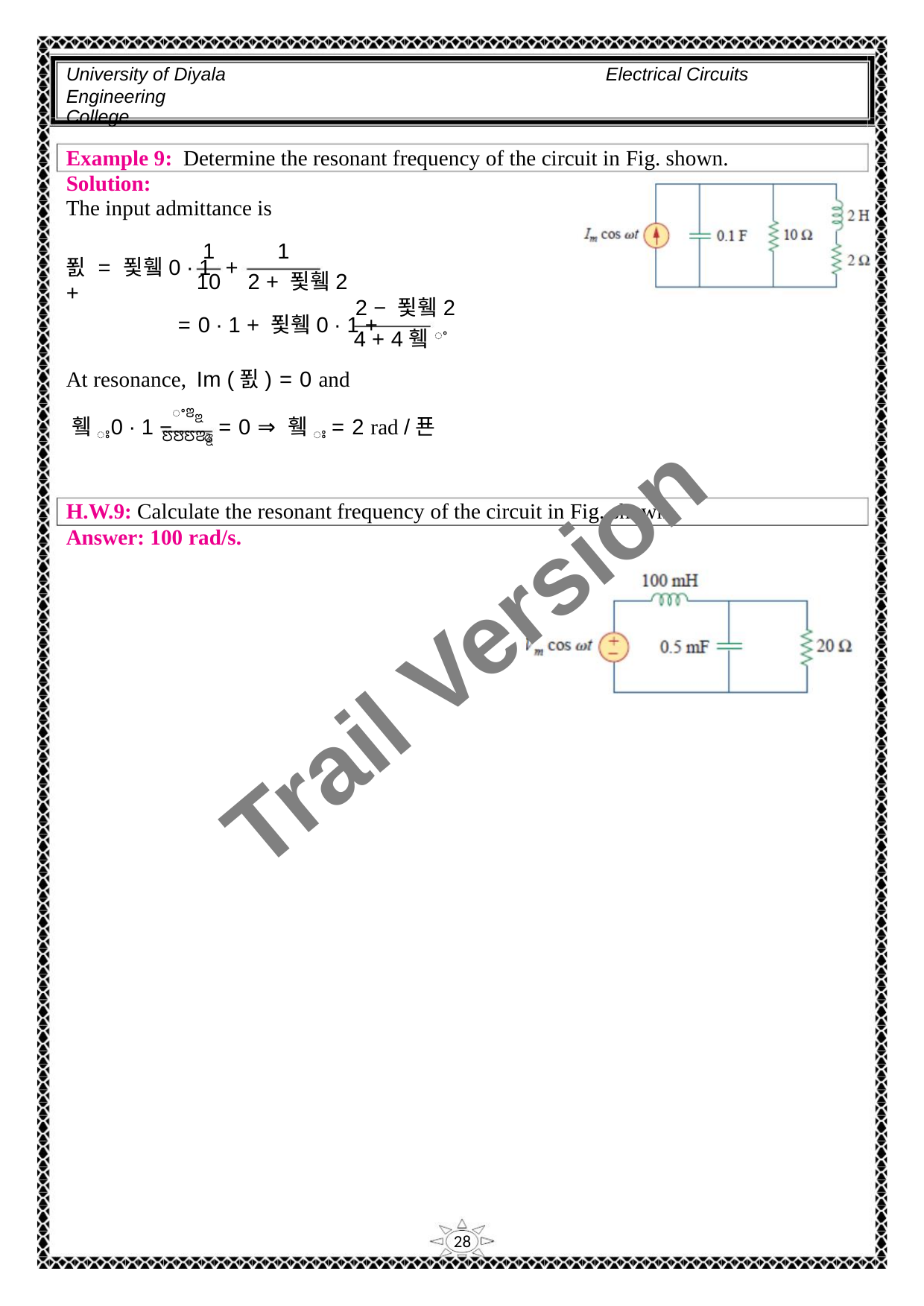

University of Diyala
Engineering College
Electrical Circuits
Example 9: Determine the resonant frequency of the circuit in Fig. shown.
Solution:
The input admittance is
1
1
푌 = 푗휔0 ∙ 1 +
+
10 2 + 푗휔2
2 − 푗휔2
4 + 4휔ꢀ
= 0 ∙ 1 + 푗휔0 ∙ 1 +
At resonance, Im (푌) = 0 and
ꢀꢂꢃ
ꢄꢅꢄꢂꢃ
휔ꢁ0 ∙ 1 −
= 0 ⇒ 휔ꢁ = 2 rad /푠
ꢆ
H.W.9: Calculate the resonant frequency of the circuit in Fig. shown.
Answer: 100 rad/s.
Trail Version
Trail Version
Trail Version
Trail Version
Trail Version
Trail Version
Trail Version
Trail Version
Trail Version
Trail Version
Trail Version
Trail Version
Trail Version
28